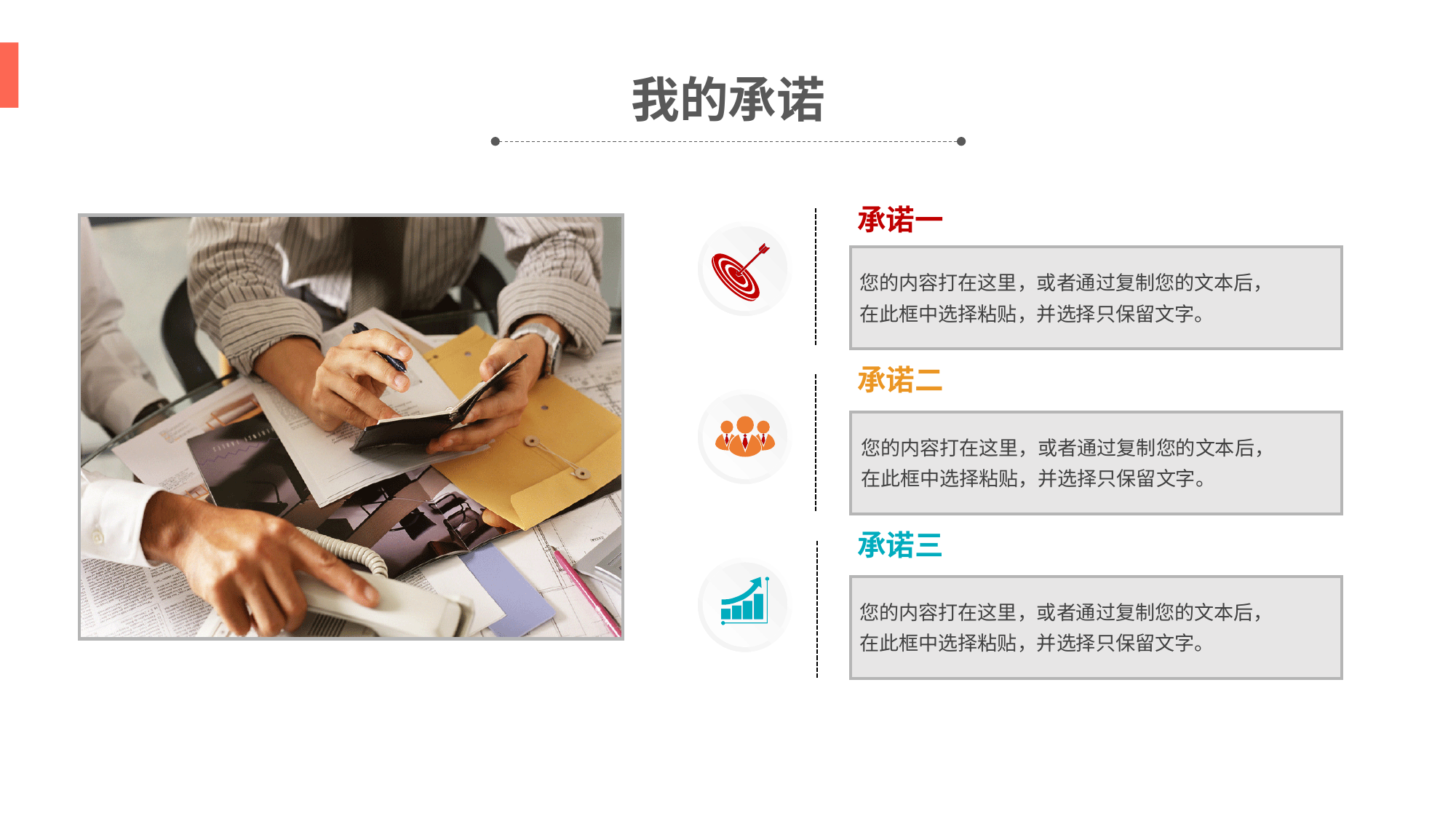

我的承诺
承诺一

您的内容打在这里，或者通过复制您的文本后，在此框中选择粘贴，并选择只保留文字。
承诺二

您的内容打在这里，或者通过复制您的文本后，在此框中选择粘贴，并选择只保留文字。
承诺三

您的内容打在这里，或者通过复制您的文本后，在此框中选择粘贴，并选择只保留文字。